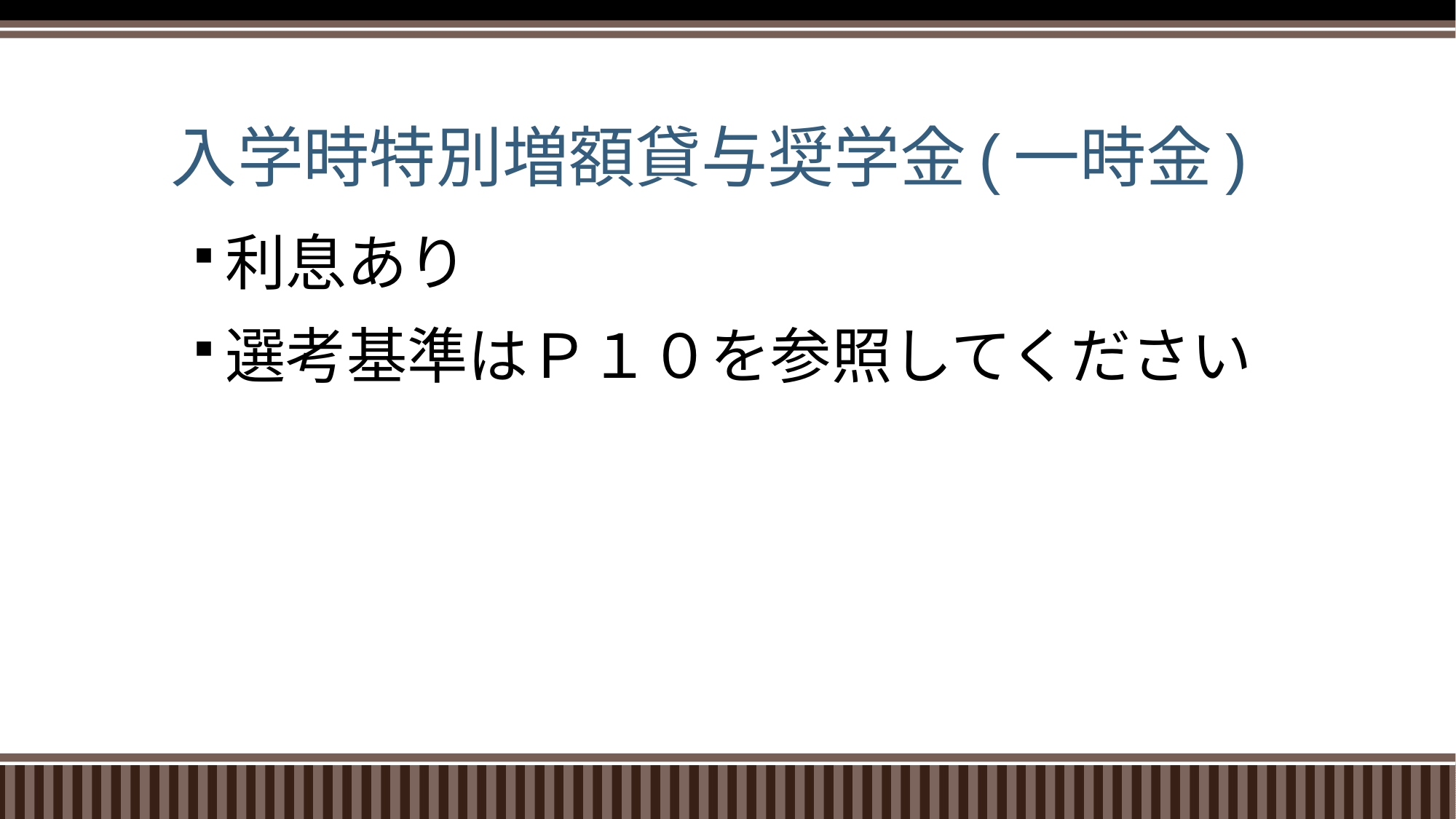

# 入学時特別増額貸与奨学金(一時金)
利息あり
選考基準はＰ１０を参照してください